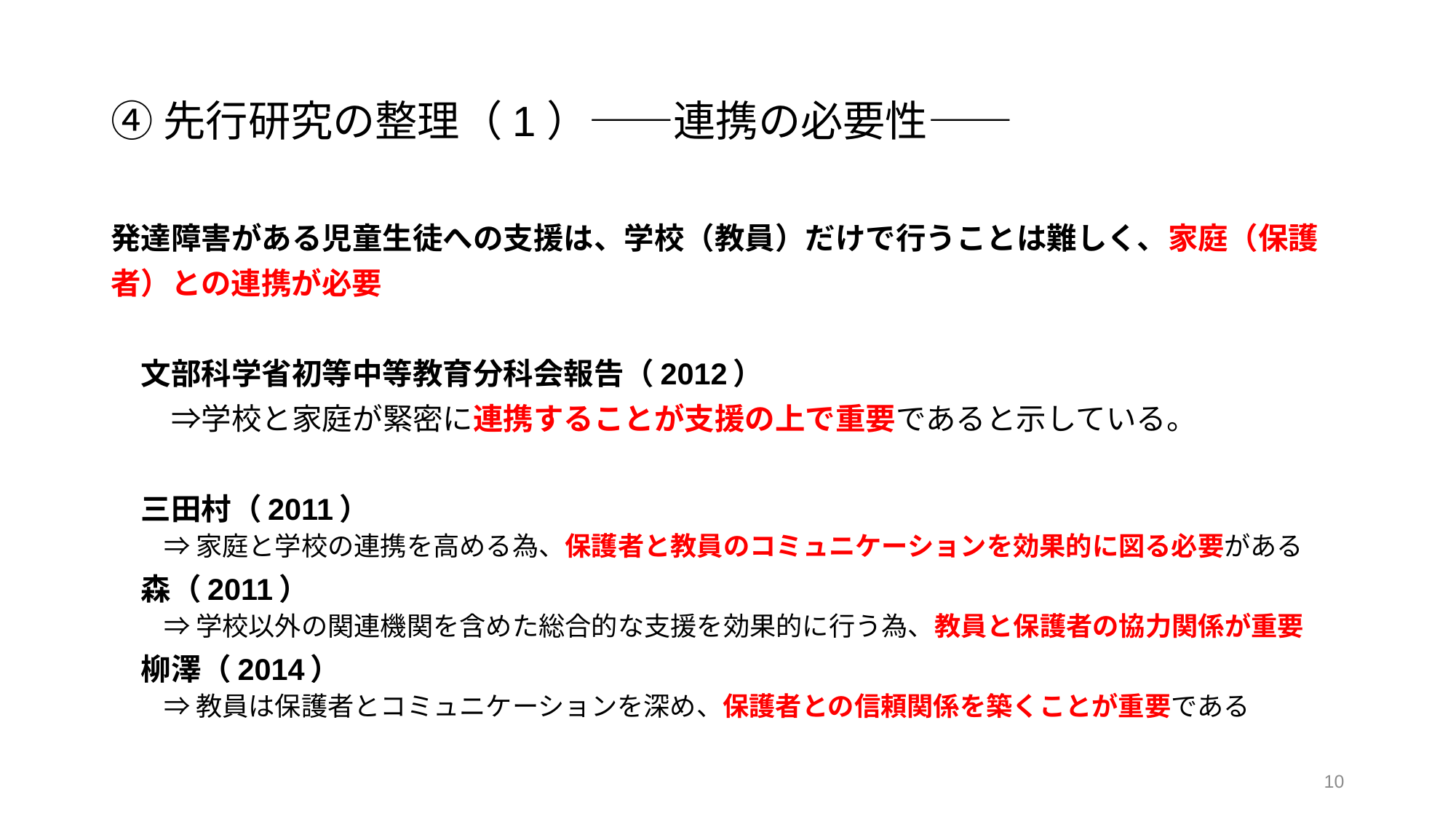

# ④先行研究の整理（1）――連携の必要性――
発達障害がある児童生徒への支援は、学校（教員）だけで行うことは難しく、家庭（保護
者）との連携が必要

　文部科学省初等中等教育分科会報告（2012）
　　⇒学校と家庭が緊密に連携することが支援の上で重要であると示している。

　三田村（2011）
⇒家庭と学校の連携を高める為、保護者と教員のコミュニケーションを効果的に図る必要がある
　森（2011）
⇒学校以外の関連機関を含めた総合的な支援を効果的に行う為、教員と保護者の協力関係が重要
　柳澤（2014）
⇒教員は保護者とコミュニケーションを深め、保護者との信頼関係を築くことが重要である

10